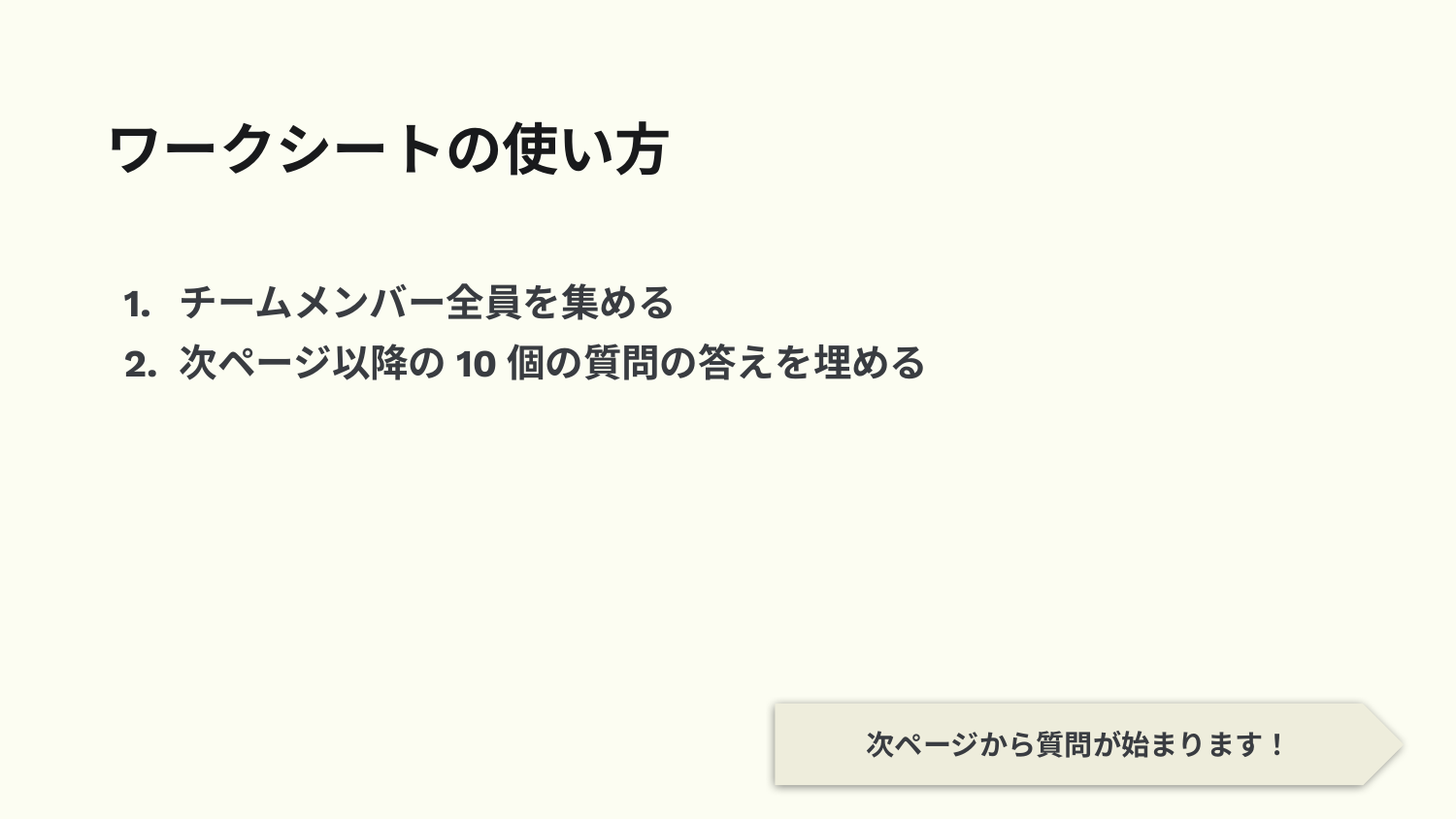

# ワークシートの使い方
チームメンバー全員を集める
次ページ以降の10個の質問の答えを埋める
次ページから質問が始まります！